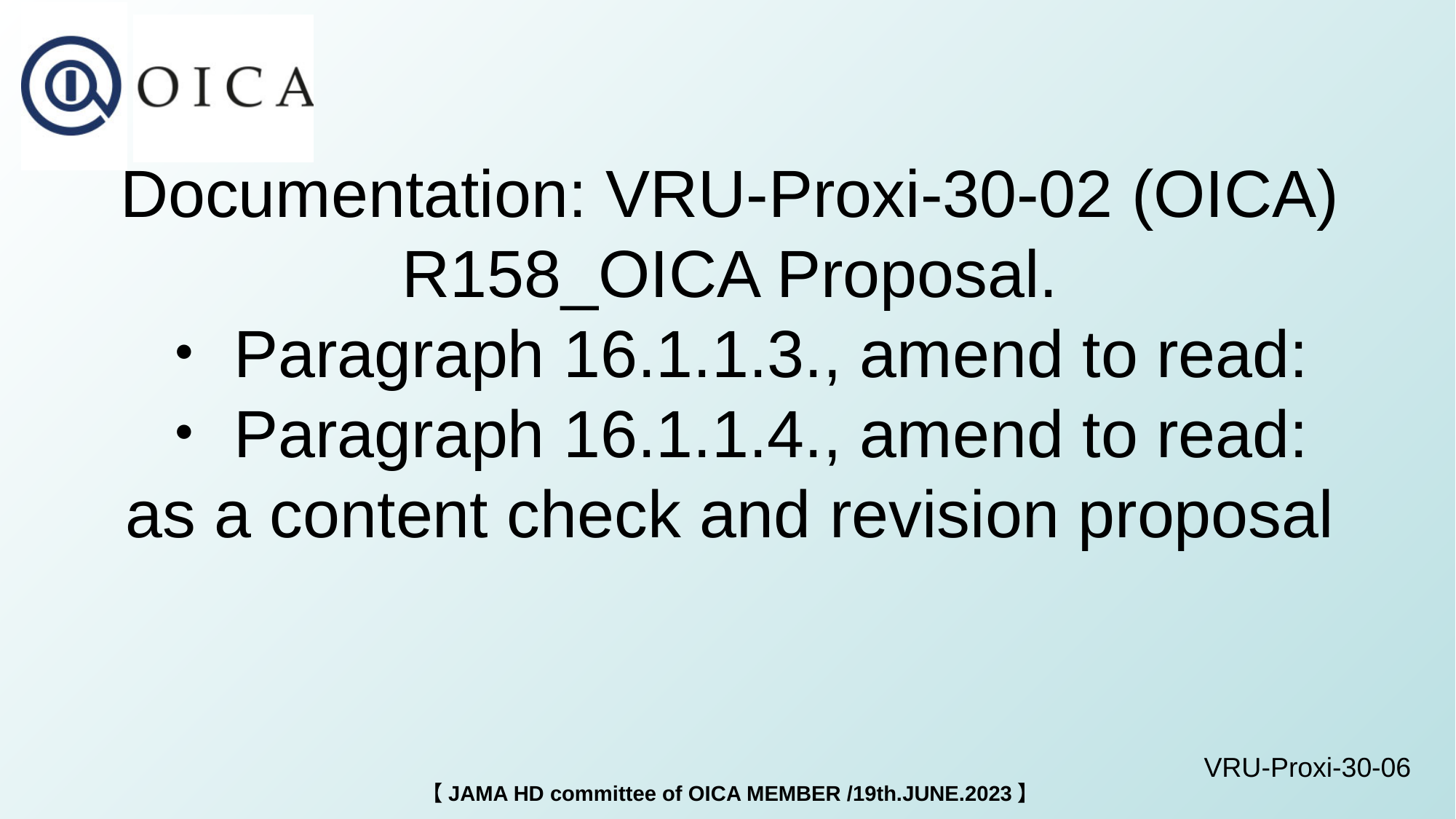

# Documentation: VRU-Proxi-30-02 (OICA) R158_OICA Proposal. ・Paragraph 16.1.1.3., amend to read: ・Paragraph 16.1.1.4., amend to read: as a content check and revision proposal
VRU-Proxi-30-06
【JAMA HD committee of OICA MEMBER /19th.JUNE.2023】